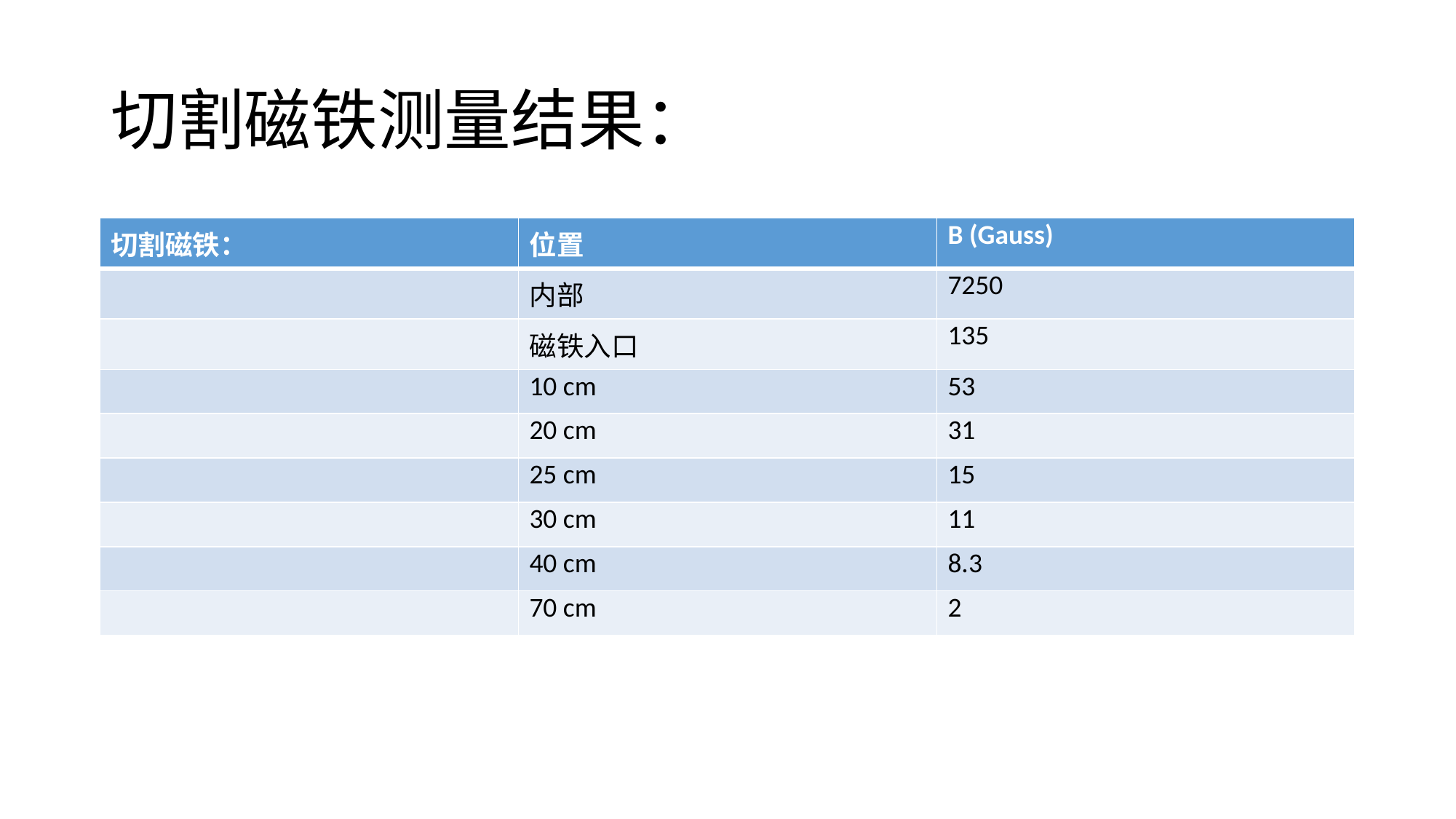

# 切割磁铁测量结果：
| 切割磁铁： | 位置 | B (Gauss) |
| --- | --- | --- |
|  | 内部 | 7250 |
|  | 磁铁入口 | 135 |
|  | 10 cm | 53 |
|  | 20 cm | 31 |
|  | 25 cm | 15 |
|  | 30 cm | 11 |
|  | 40 cm | 8.3 |
|  | 70 cm | 2 |